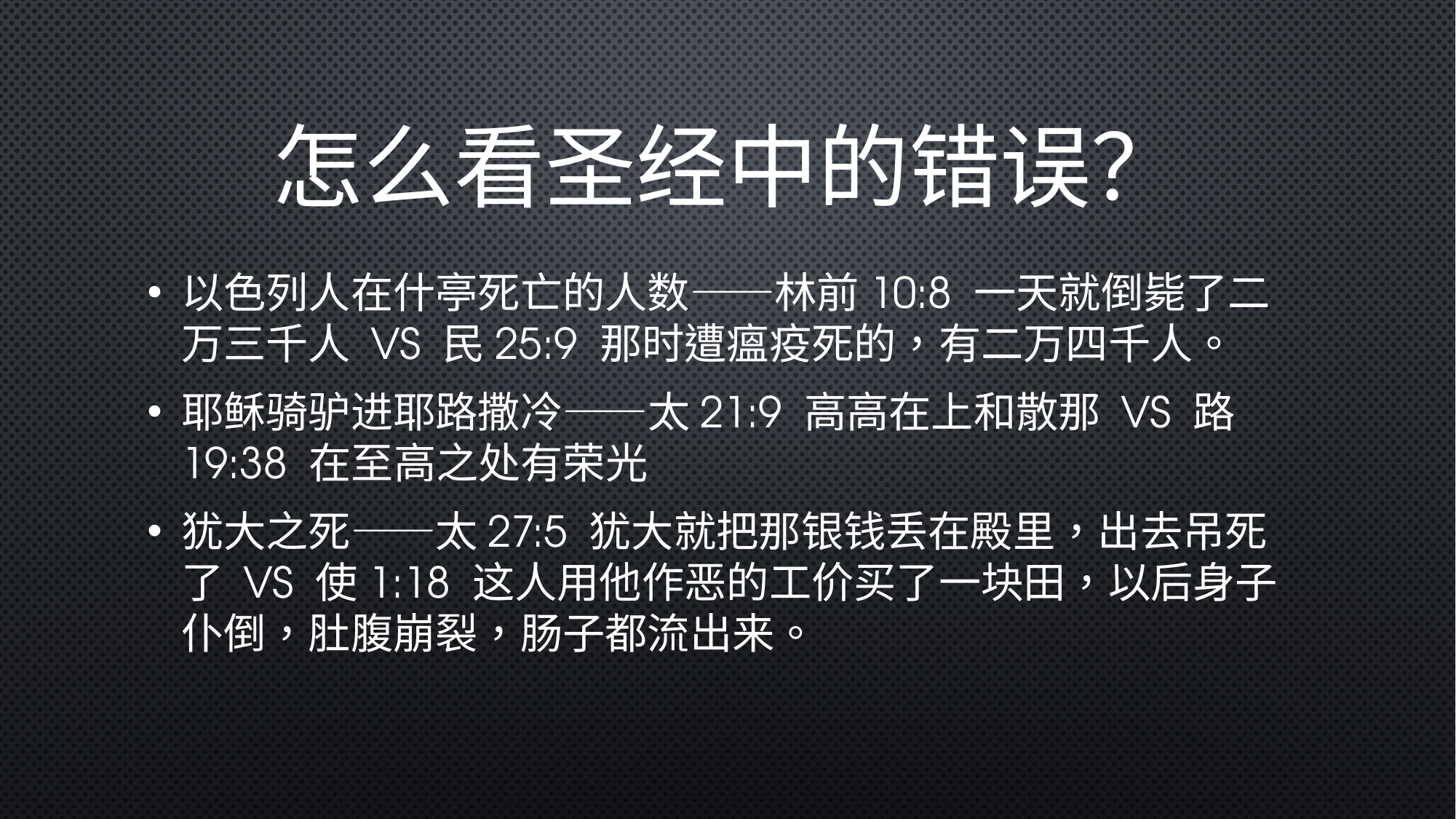

# 怎么看圣经中的错误？
以色列人在什亭死亡的人数——林前10:8 一天就倒毙了二万三千人 vs 民25:9 那时遭瘟疫死的，有二万四千人。
耶稣骑驴进耶路撒冷——太21:9 高高在上和散那 vs 路19:38 在至高之处有荣光
犹大之死——太27:5 犹大就把那银钱丢在殿里，出去吊死了 vs 使1:18 这人用他作恶的工价买了一块田，以后身子仆倒，肚腹崩裂，肠子都流出来。